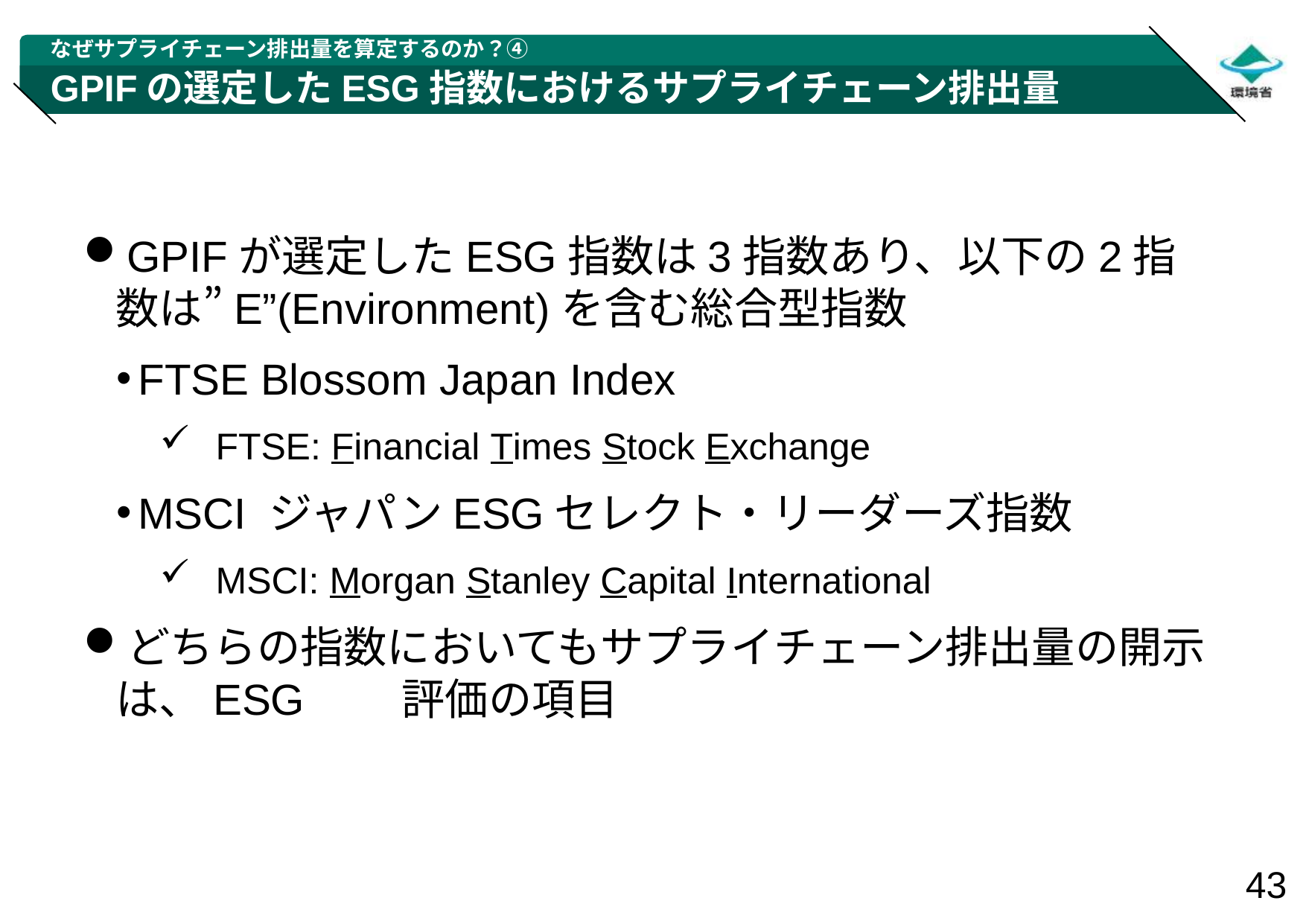

なぜサプライチェーン排出量を算定するのか？④
# GPIFの選定したESG指数におけるサプライチェーン排出量
GPIFが選定したESG指数は3指数あり、以下の2指数は”E”(Environment)を含む総合型指数
FTSE Blossom Japan Index
FTSE: Financial Times Stock Exchange
MSCI ジャパンESGセレクト・リーダーズ指数
MSCI: Morgan Stanley Capital International
どちらの指数においてもサプライチェーン排出量の開示は、ESG　　評価の項目